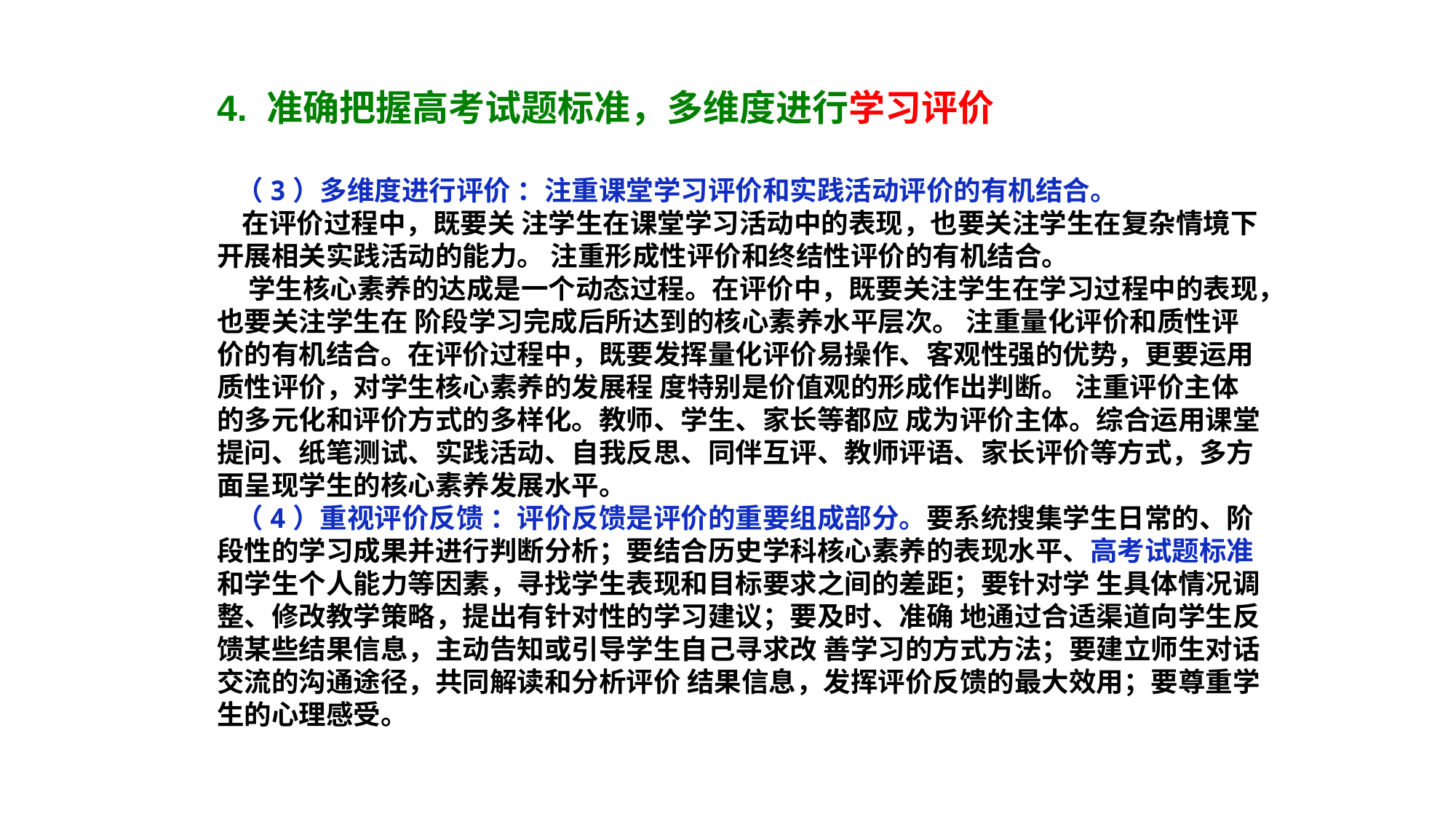

4. 准确把握高考试题标准，多维度进行学习评价
  （3）多维度进行评价 ：注重课堂学习评价和实践活动评价的有机结合。
   在评价过程中，既要关 注学生在课堂学习活动中的表现，也要关注学生在复杂情境下开展相关实践活动的能力。 注重形成性评价和终结性评价的有机结合。
    学生核心素养的达成是一个动态过程。在评价中，既要关注学生在学习过程中的表现，也要关注学生在 阶段学习完成后所达到的核心素养水平层次。 注重量化评价和质性评价的有机结合。在评价过程中，既要发挥量化评价易操作、客观性强的优势，更要运用质性评价，对学生核心素养的发展程 度特别是价值观的形成作出判断。 注重评价主体的多元化和评价方式的多样化。教师、学生、家长等都应 成为评价主体。综合运用课堂提问、纸笔测试、实践活动、自我反思、同伴互评、教师评语、家长评价等方式，多方面呈现学生的核心素养发展水平。
  （4）重视评价反馈 ：评价反馈是评价的重要组成部分。要系统搜集学生日常的、阶段性的学习成果并进行判断分析；要结合历史学科核心素养的表现水平、高考试题标准和学生个人能力等因素，寻找学生表现和目标要求之间的差距；要针对学 生具体情况调整、修改教学策略，提出有针对性的学习建议；要及时、准确 地通过合适渠道向学生反馈某些结果信息，主动告知或引导学生自己寻求改 善学习的方式方法；要建立师生对话交流的沟通途径，共同解读和分析评价 结果信息，发挥评价反馈的最大效用；要尊重学生的心理感受。